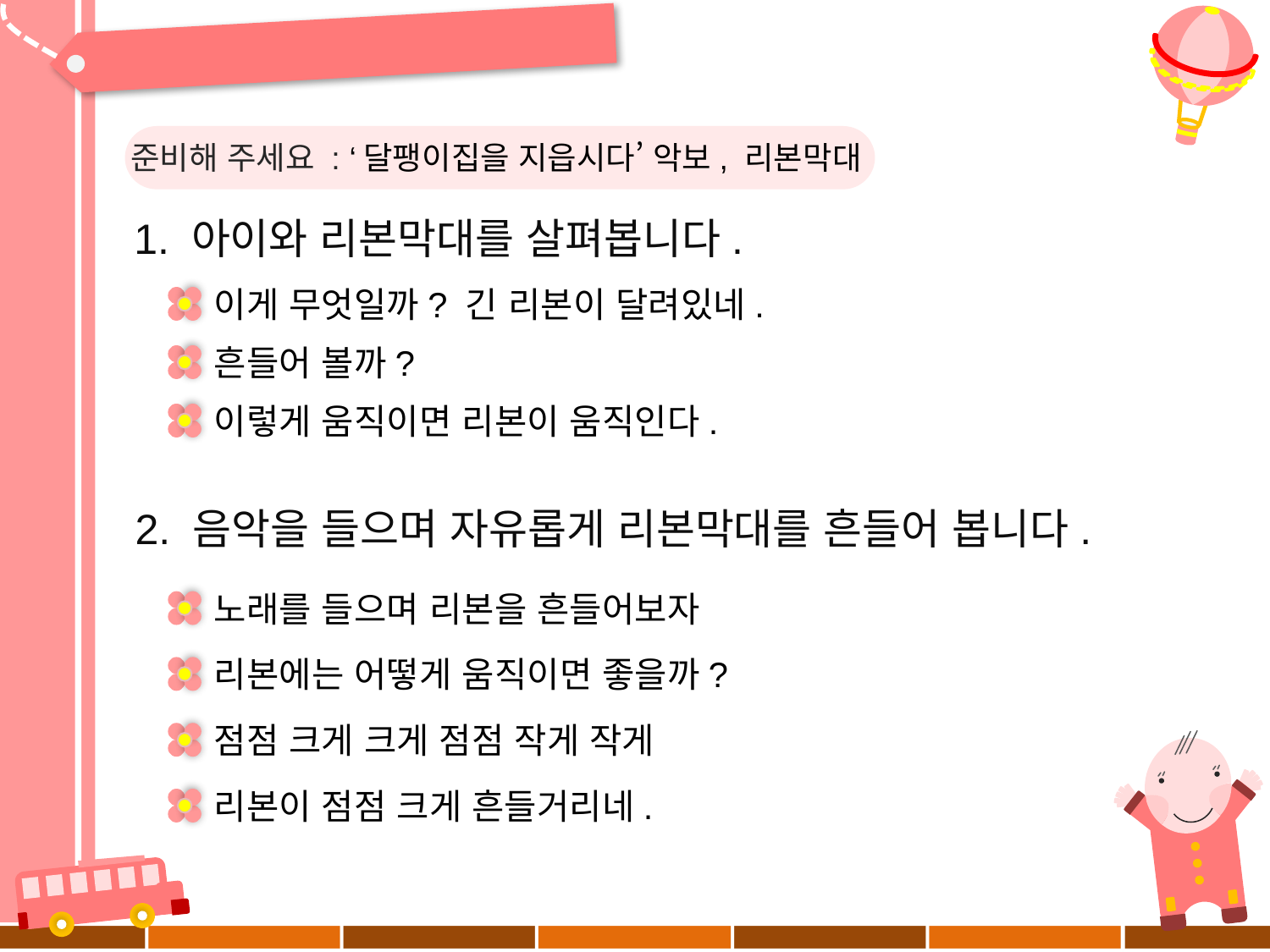

준비해 주세요 : ‘달팽이집을 지읍시다’ 악보, 리본막대
1. 아이와 리본막대를 살펴봅니다.
이게 무엇일까? 긴 리본이 달려있네.

흔들어 볼까?

이렇게 움직이면 리본이 움직인다.

2. 음악을 들으며 자유롭게 리본막대를 흔들어 봅니다.
노래를 들으며 리본을 흔들어보자

리본에는 어떻게 움직이면 좋을까?

점점 크게 크게 점점 작게 작게

리본이 점점 크게 흔들거리네.